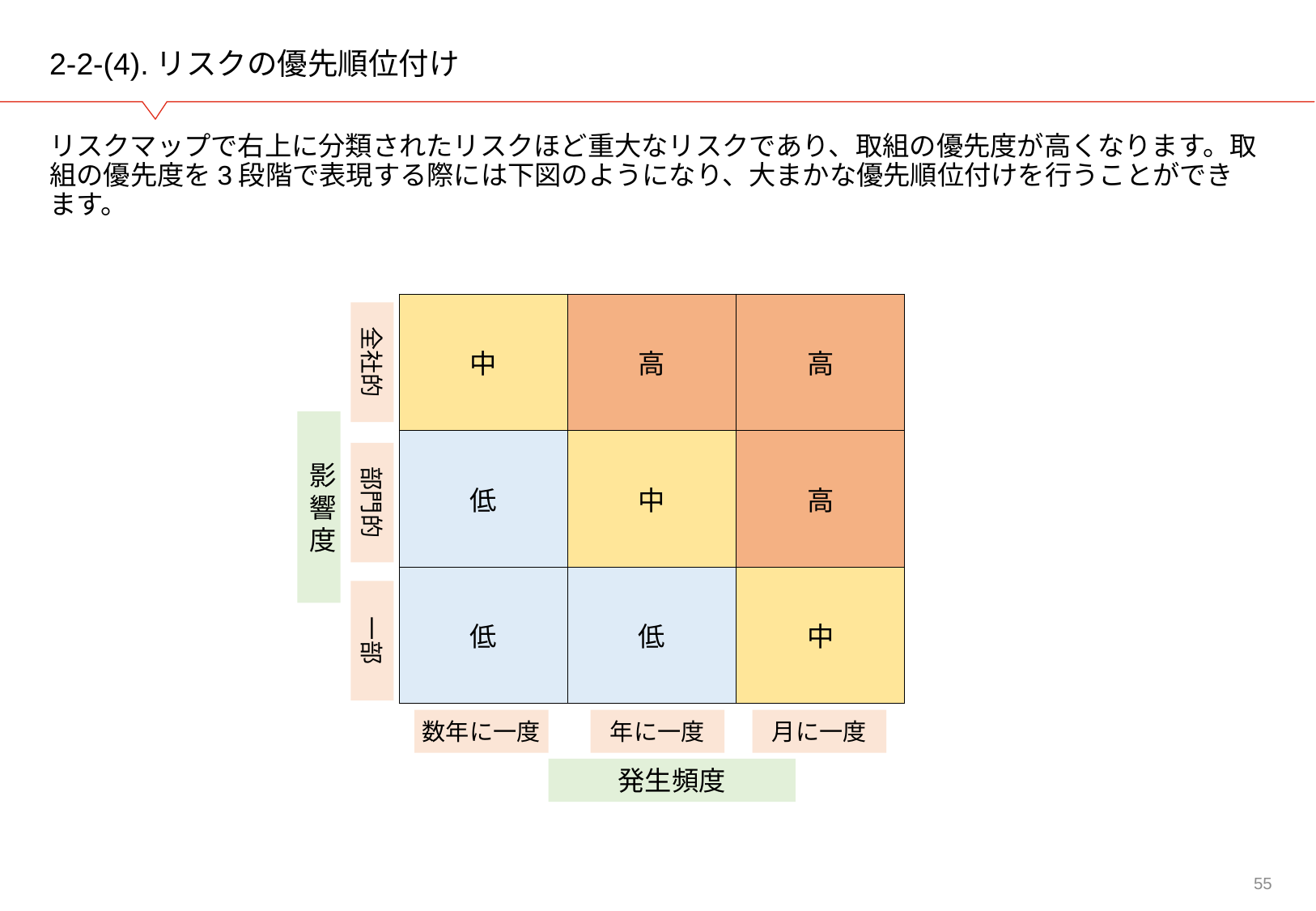

# 2-2-(4).リスクの優先順位付け
リスクマップで右上に分類されたリスクほど重大なリスクであり、取組の優先度が高くなります。取組の優先度を3段階で表現する際には下図のようになり、大まかな優先順位付けを行うことができます。
|  | 中 | 高 | 高 |
| --- | --- | --- | --- |
|  | 低 | 中 | 高 |
|  | 低 | 低 | 中 |
|  | 数年に1回 | 年に1回 | 月に1回 |
全社的
影響度
部門的
一部
数年に一度
年に一度
月に一度
発生頻度